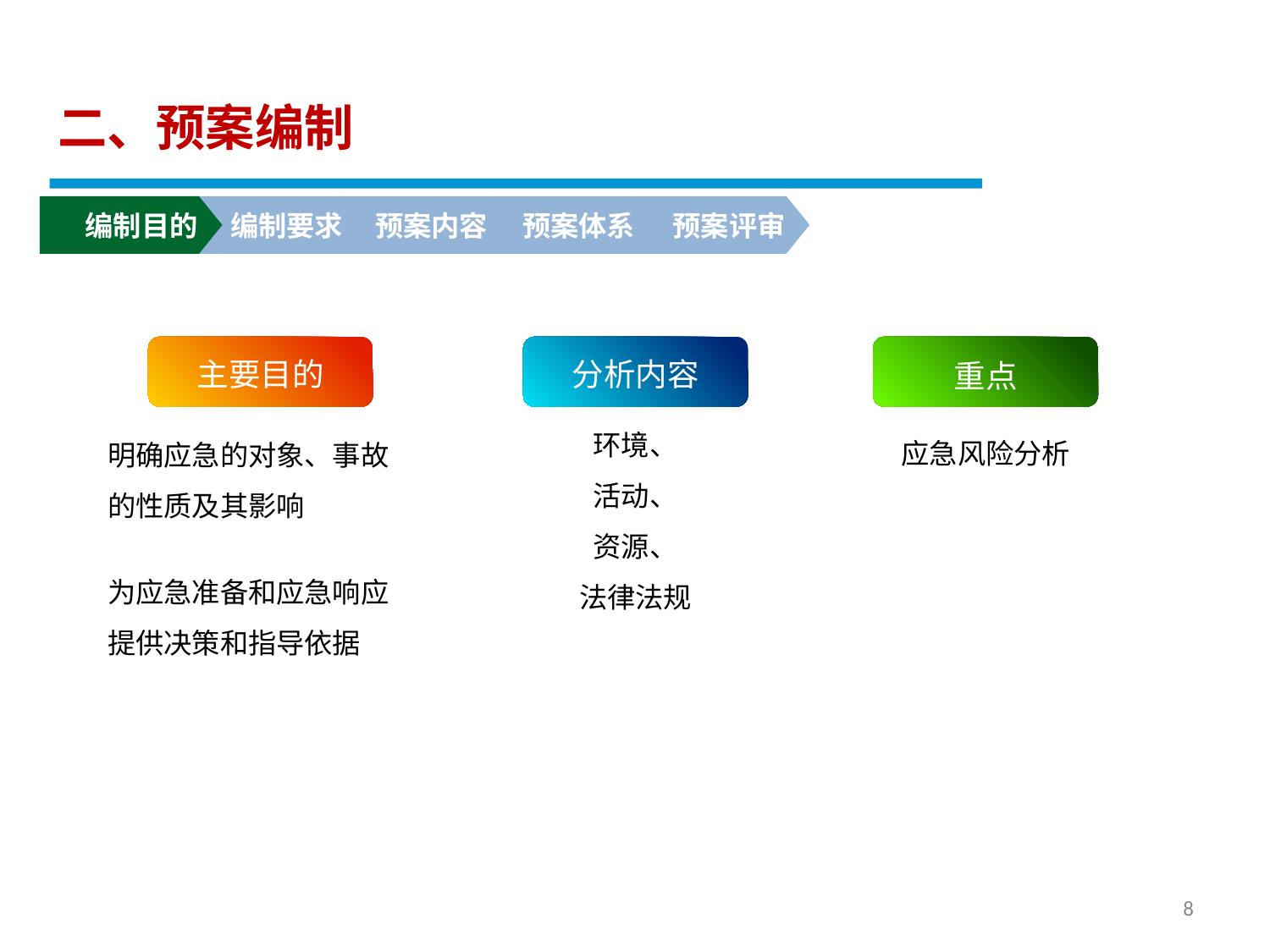

二、预案编制

编制目的
编制要求
预案内容
预案体系
预案评审

主要目的
分析内容
重点

环境、
活动、
资源、
法律法规
明确应急的对象、事故的性质及其影响
应急风险分析
为应急准备和应急响应提供决策和指导依据
8